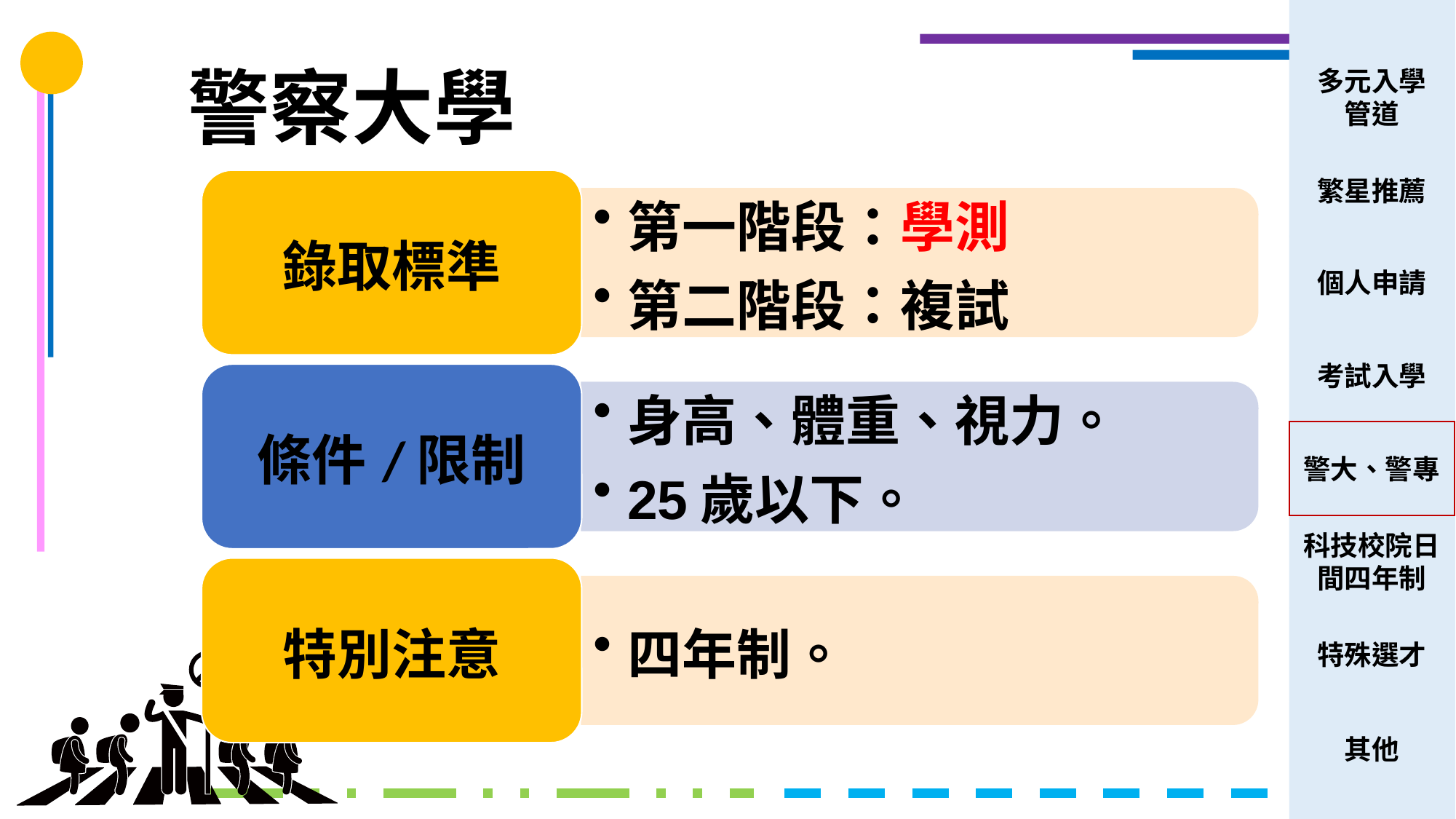

# 警察大學
錄取標準
第一階段：學測
條件/限制
身高、體重、視力。
特別注意
四年制。
第二階段：複試
25歲以下。